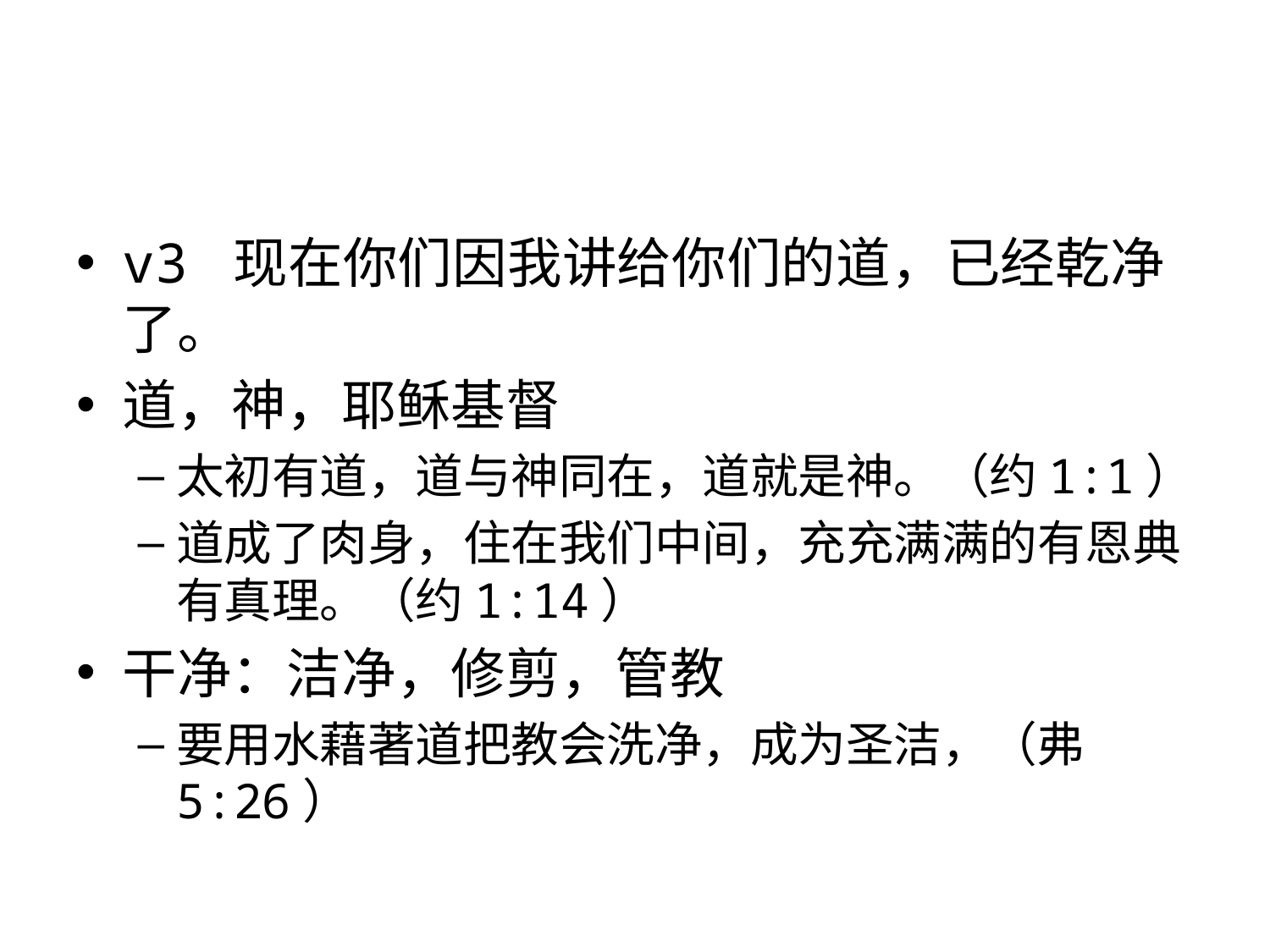

#
v3 现在你们因我讲给你们的道，已经乾净了。
道，神，耶稣基督
太初有道，道与神同在，道就是神。（约1:1）
道成了肉身，住在我们中间，充充满满的有恩典有真理。（约1:14）
干净：洁净，修剪，管教
要用水藉著道把教会洗净，成为圣洁，（弗5:26）